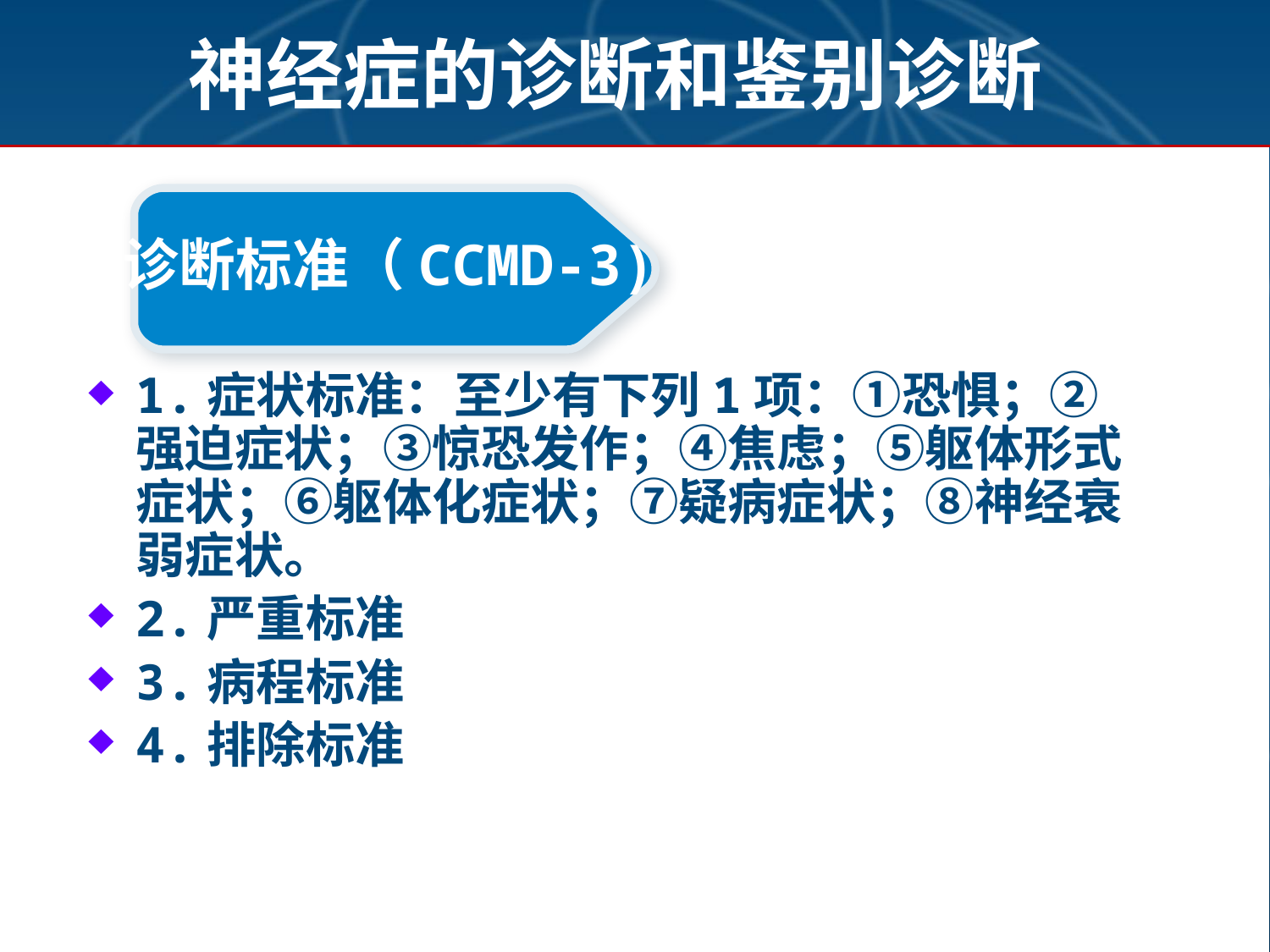

神经症的诊断和鉴别诊断

  诊断标准（CCMD-3)

1.症状标准：至少有下列1项：①恐惧；②强迫症状；③惊恐发作；④焦虑；⑤躯体形式症状；⑥躯体化症状；⑦疑病症状；⑧神经衰弱症状。
2.严重标准
3.病程标准
4.排除标准
6